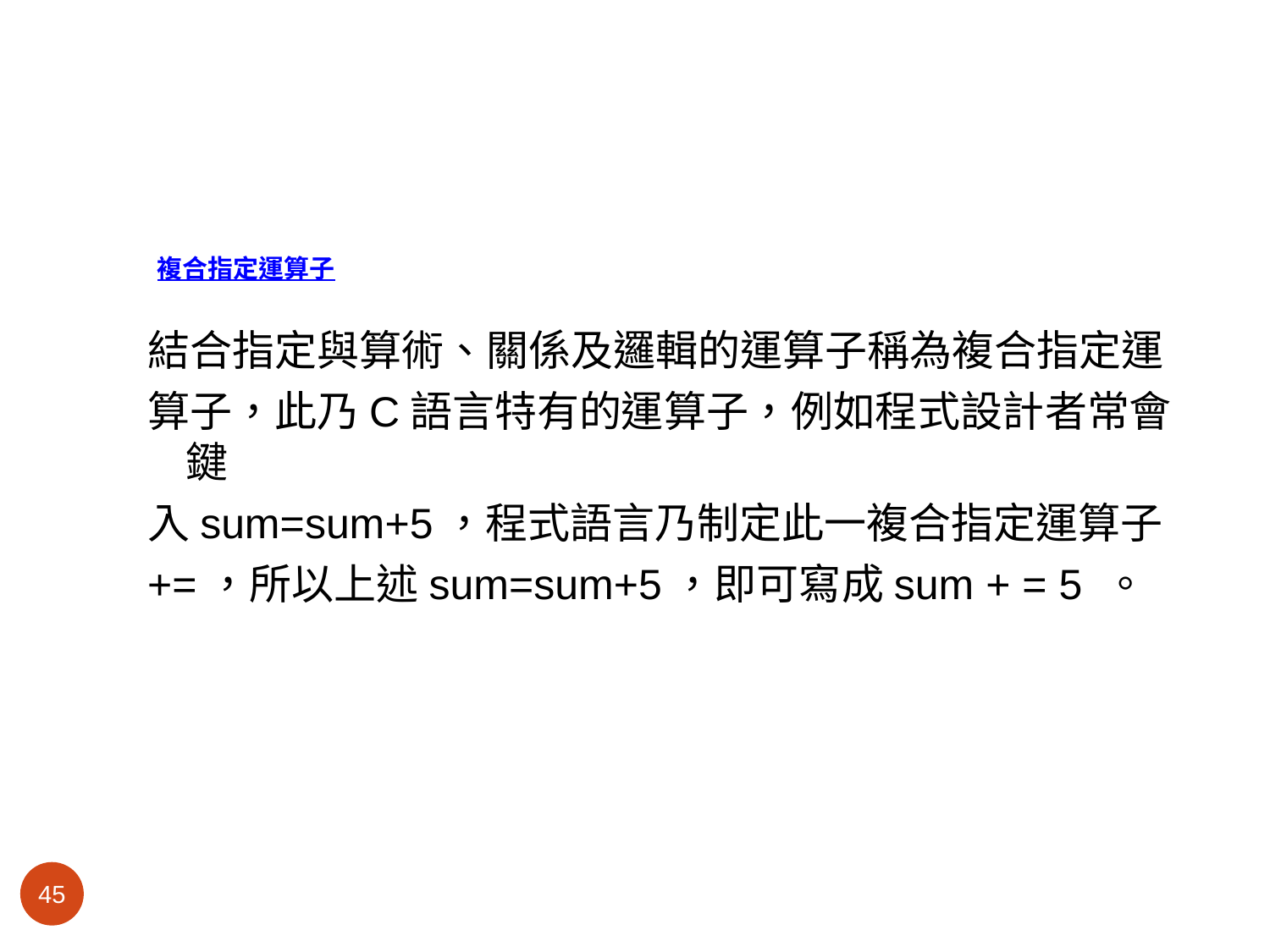

# 複合指定運算子

結合指定與算術、關係及邏輯的運算子稱為複合指定運
算子，此乃C語言特有的運算子，例如程式設計者常會鍵
入sum=sum+5，程式語言乃制定此一複合指定運算子
+=，所以上述sum=sum+5，即可寫成sum + = 5 。
45